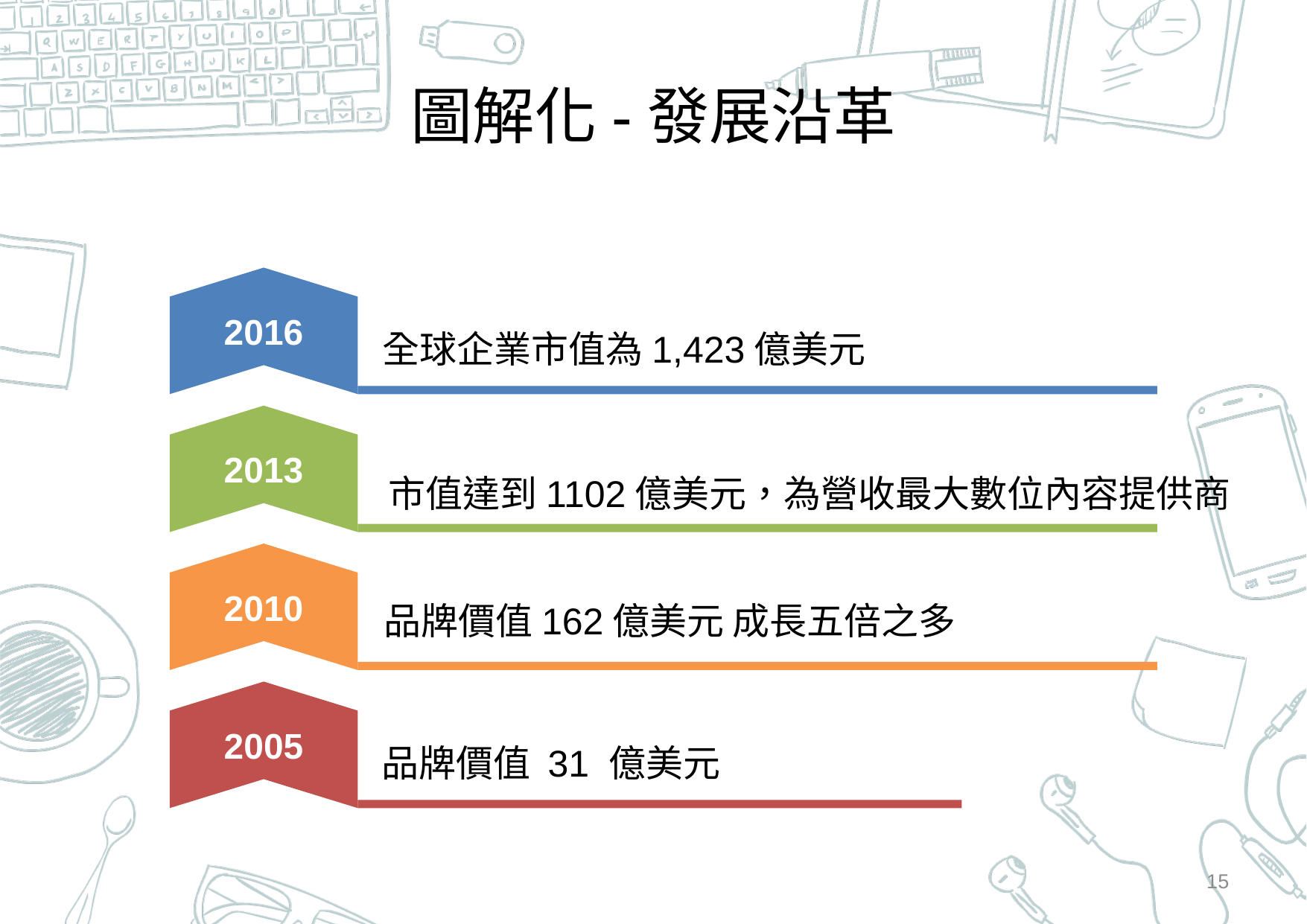

# 圖解化-發展沿革

2016
全球企業市值為1,423億美元
2013

市值達到1102億美元，為營收最大數位內容提供商
2010

品牌價值162億美元 成長五倍之多
2005

品牌價值 31 億美元

15